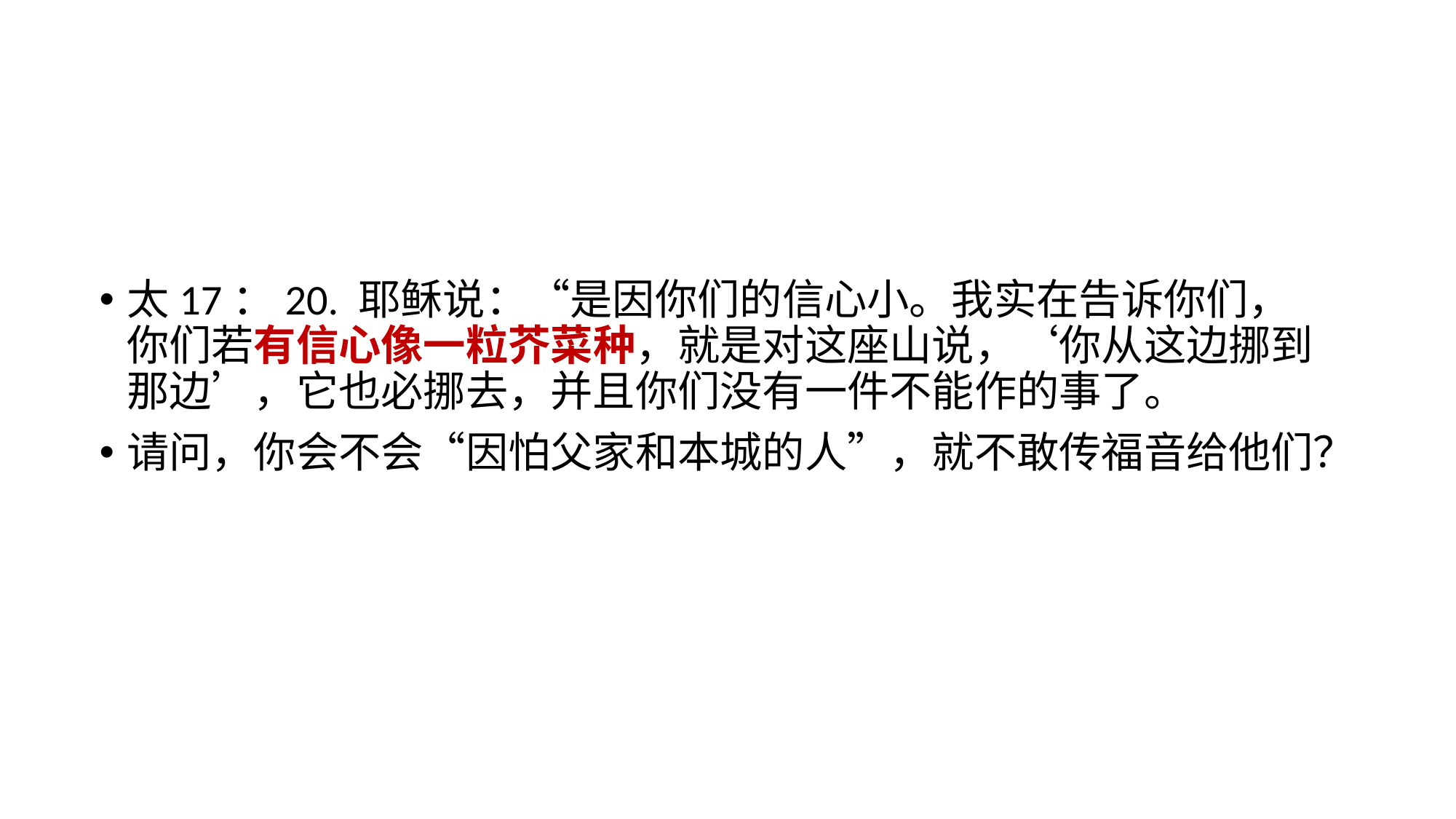

太17：20. 耶稣说：“是因你们的信心小。我实在告诉你们，你们若有信心像一粒芥菜种，就是对这座山说，‘你从这边挪到那边’，它也必挪去，并且你们没有一件不能作的事了。
请问，你会不会“因怕父家和本城的人”，就不敢传福音给他们？